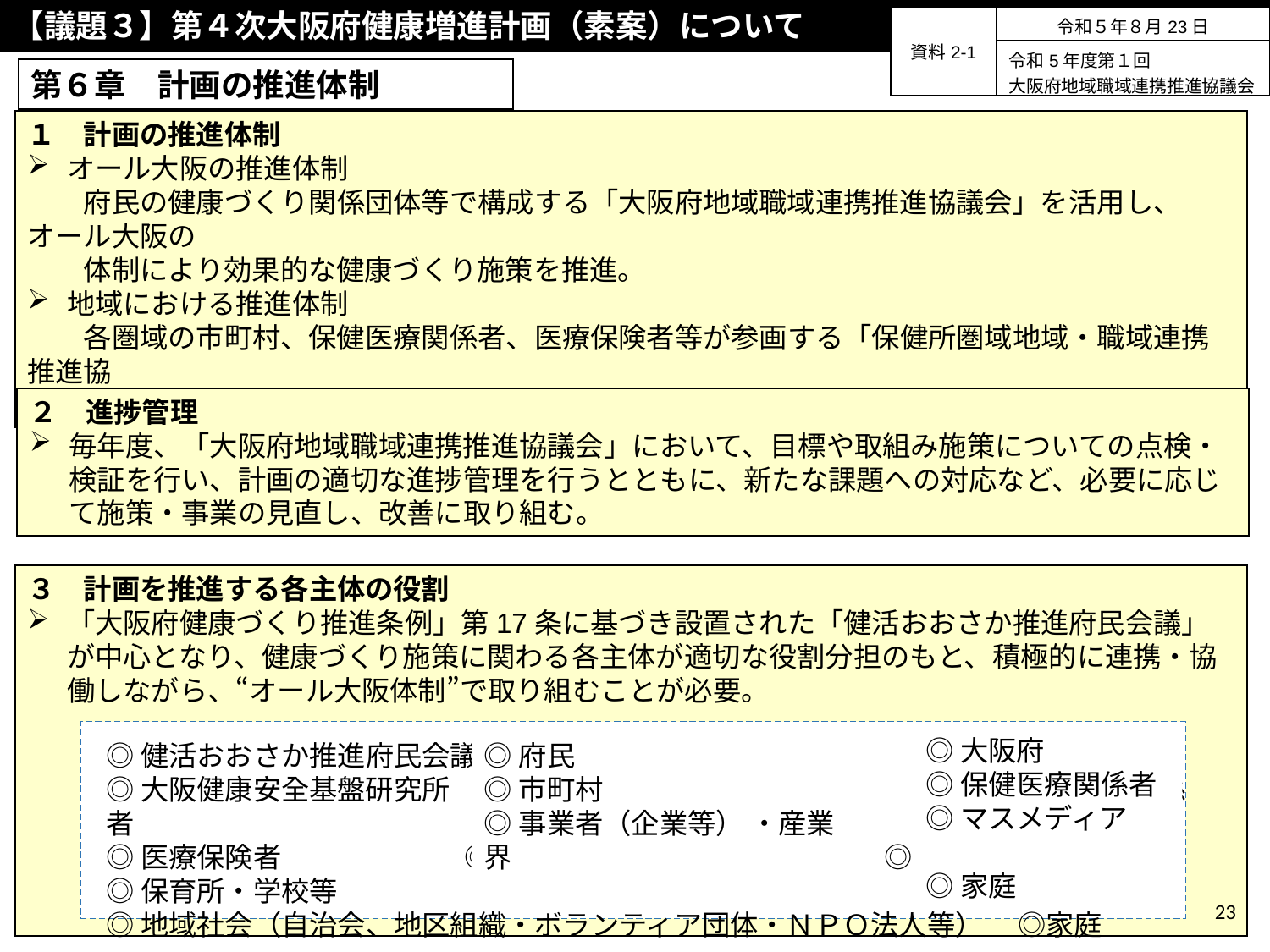

【議題３】第４次大阪府健康増進計画（素案）について
| 資料2-1 | 令和５年８月23日 |
| --- | --- |
|  | 令和5年度第１回 大阪府地域職域連携推進協議会 |
第６章　計画の推進体制
１　計画の推進体制
オール大阪の推進体制
　　府民の健康づくり関係団体等で構成する「大阪府地域職域連携推進協議会」を活用し、オール大阪の
　　体制により効果的な健康づくり施策を推進。
地域における推進体制
　　各圏域の市町村、保健医療関係者、医療保険者等が参画する「保健所圏域地域・職域連携推進協
　　議会」等を活用し、各地域の実情に応じた健康づくり活動を推進。
２　進捗管理
毎年度、「大阪府地域職域連携推進協議会」において、目標や取組み施策についての点検・検証を行い、計画の適切な進捗管理を行うとともに、新たな課題への対応など、必要に応じて施策・事業の見直し、改善に取り組む。
３　計画を推進する各主体の役割
「大阪府健康づくり推進条例」第17条に基づき設置された「健活おおさか推進府民会議」が中心となり、健康づくり施策に関わる各主体が適切な役割分担のもと、積極的に連携・協働しながら、“オール大阪体制”で取り組むことが必要。

◎大阪府
◎保健医療関係者
◎マスメディア

◎家庭
◎健活おおさか推進府民会議　　　◎府民　　　　　　　　　                ◎大阪府
◎大阪健康安全基盤研究所　　　◎市町村　　　　　　　　　              ◎保健医療関係者
◎医療保険者　　                    ◎事業者（企業等） ・産業界　   ◎マスメディア
◎保育所・学校等
◎地域社会（自治会、地区組織・ボランティア団体・ＮＰＯ法人等）　 ◎家庭
◎府民
◎市町村
◎事業者（企業等） ・産業界
23
23